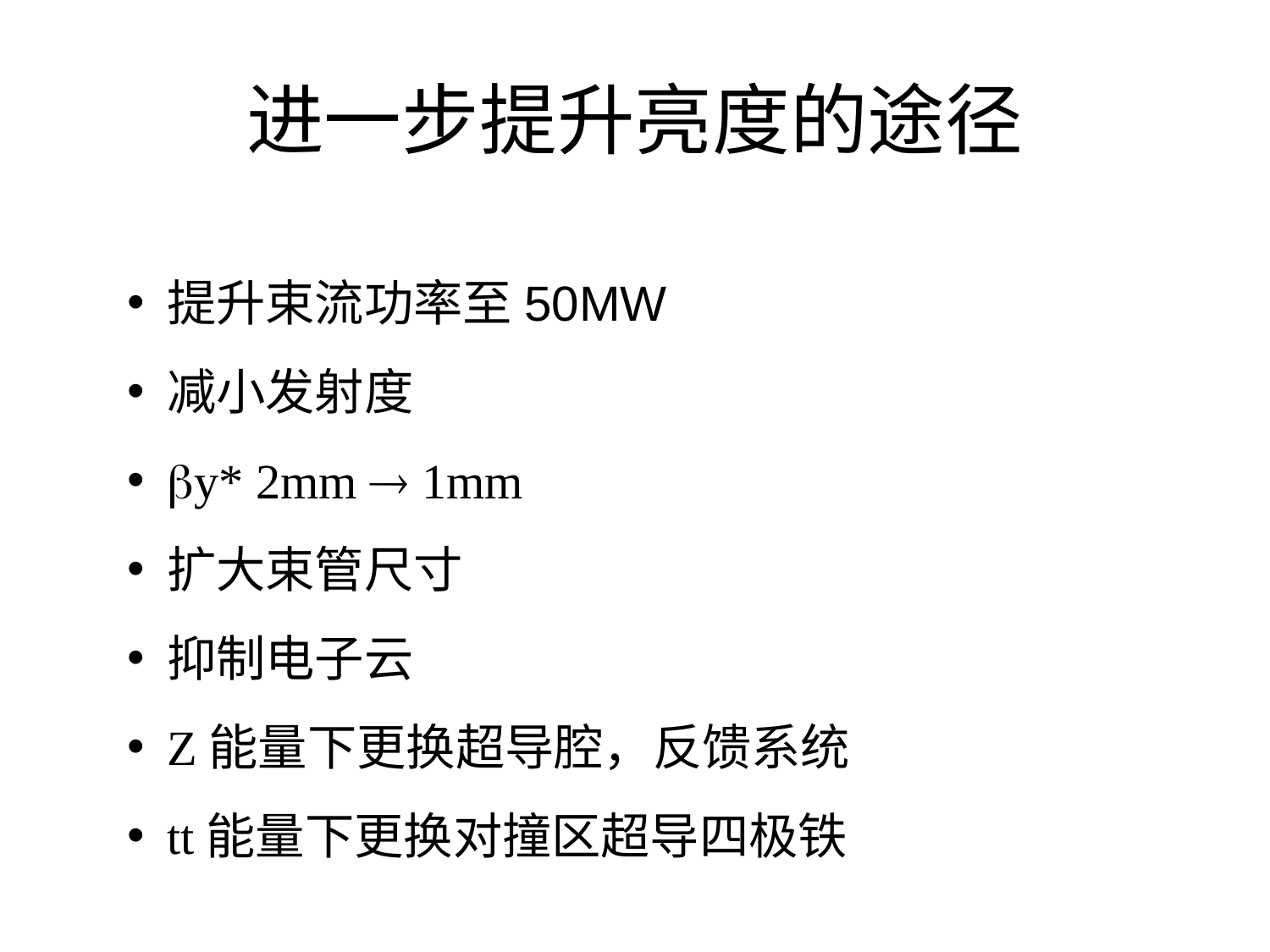

# 进一步提升亮度的途径
提升束流功率至50MW
减小发射度
βy* 2mm → 1mm
扩大束管尺寸
抑制电子云
Z能量下更换超导腔，反馈系统
tt能量下更换对撞区超导四极铁